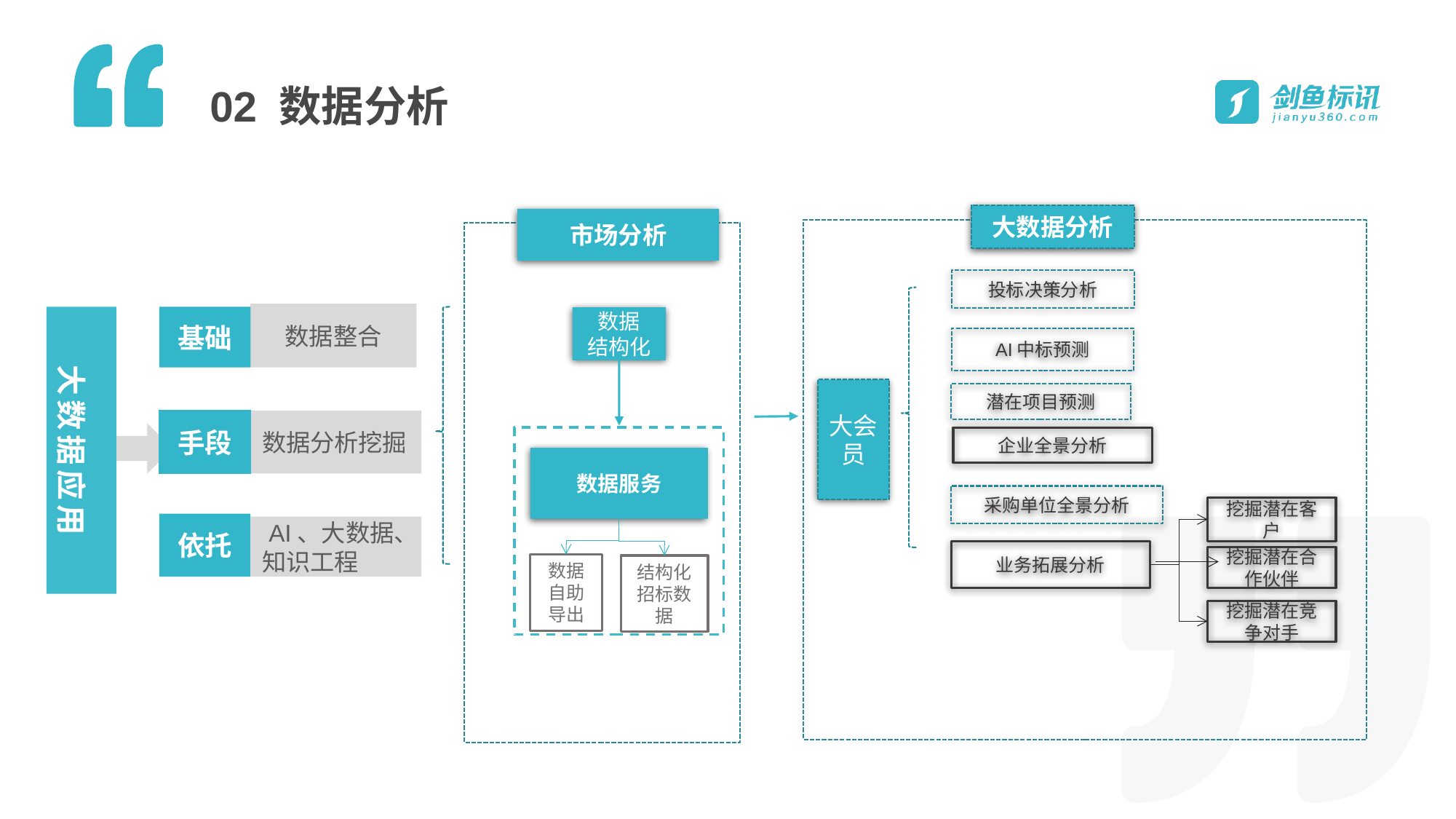

02 数据分析
大数据分析

投标决策分析

AI中标预测
大会员
潜在项目预测
采购单位全景分析
市场分析

数据整合
大数据应用
基础

数据
结构化
手段
数据分析挖掘

企业全景分析

数据服务
挖掘潜在客户
依托
 AI、大数据、知识工程
业务拓展分析
挖掘潜在合作伙伴
数据自助导出
结构化招标数据
挖掘潜在竞争对手